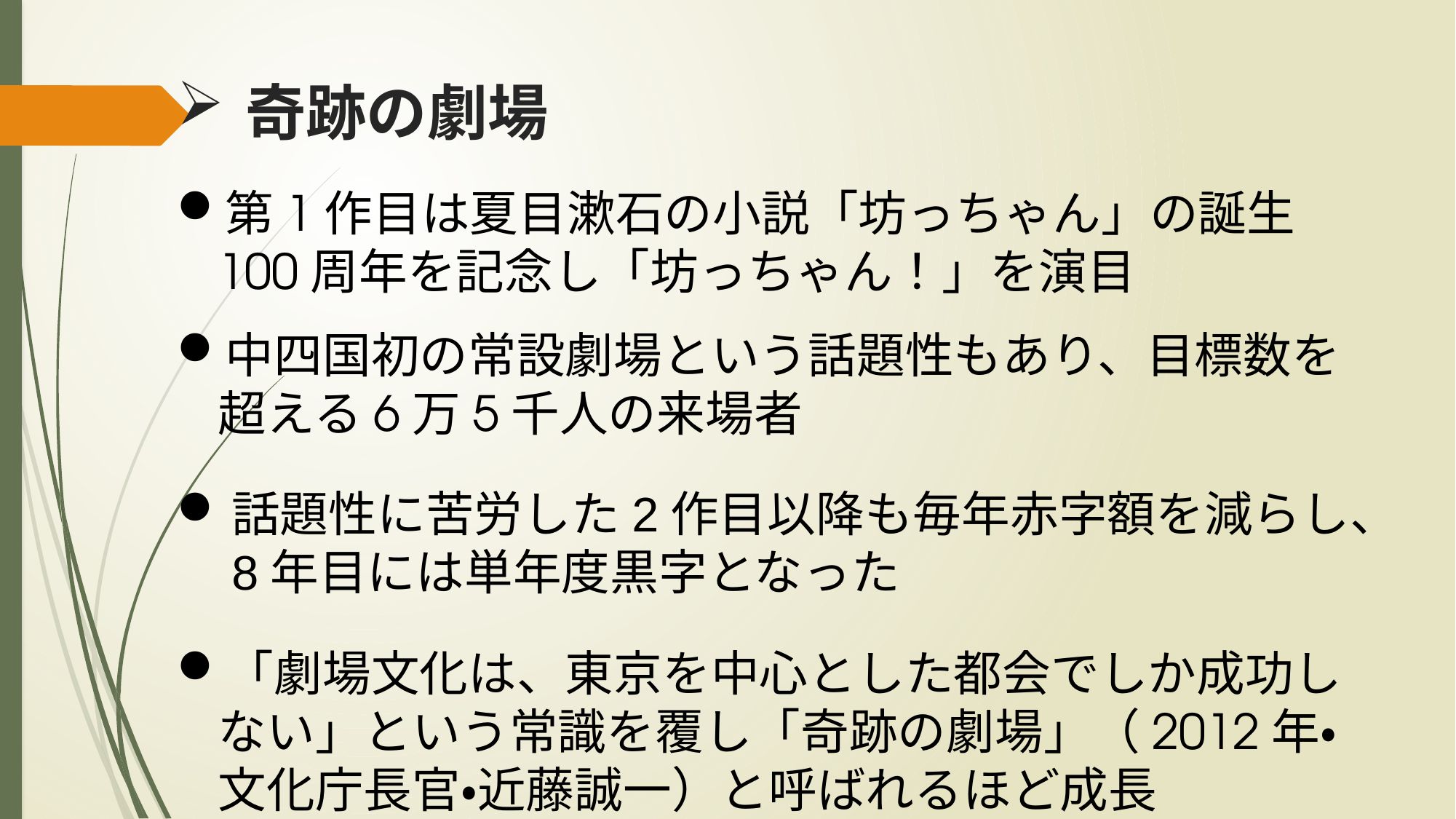

# 奇跡の劇場
第1作目は夏目漱石の小説「坊っちゃん」の誕生100周年を記念し「坊っちゃん！」を演目
中四国初の常設劇場という話題性もあり、目標数を超える6万5千人の来場者
話題性に苦労した2作目以降も毎年赤字額を減らし、8年目には単年度黒字となった
「劇場文化は、東京を中心とした都会でしか成功しない」という常識を覆し「奇跡の劇場」（2012年・文化庁長官・近藤誠一）と呼ばれるほど成長